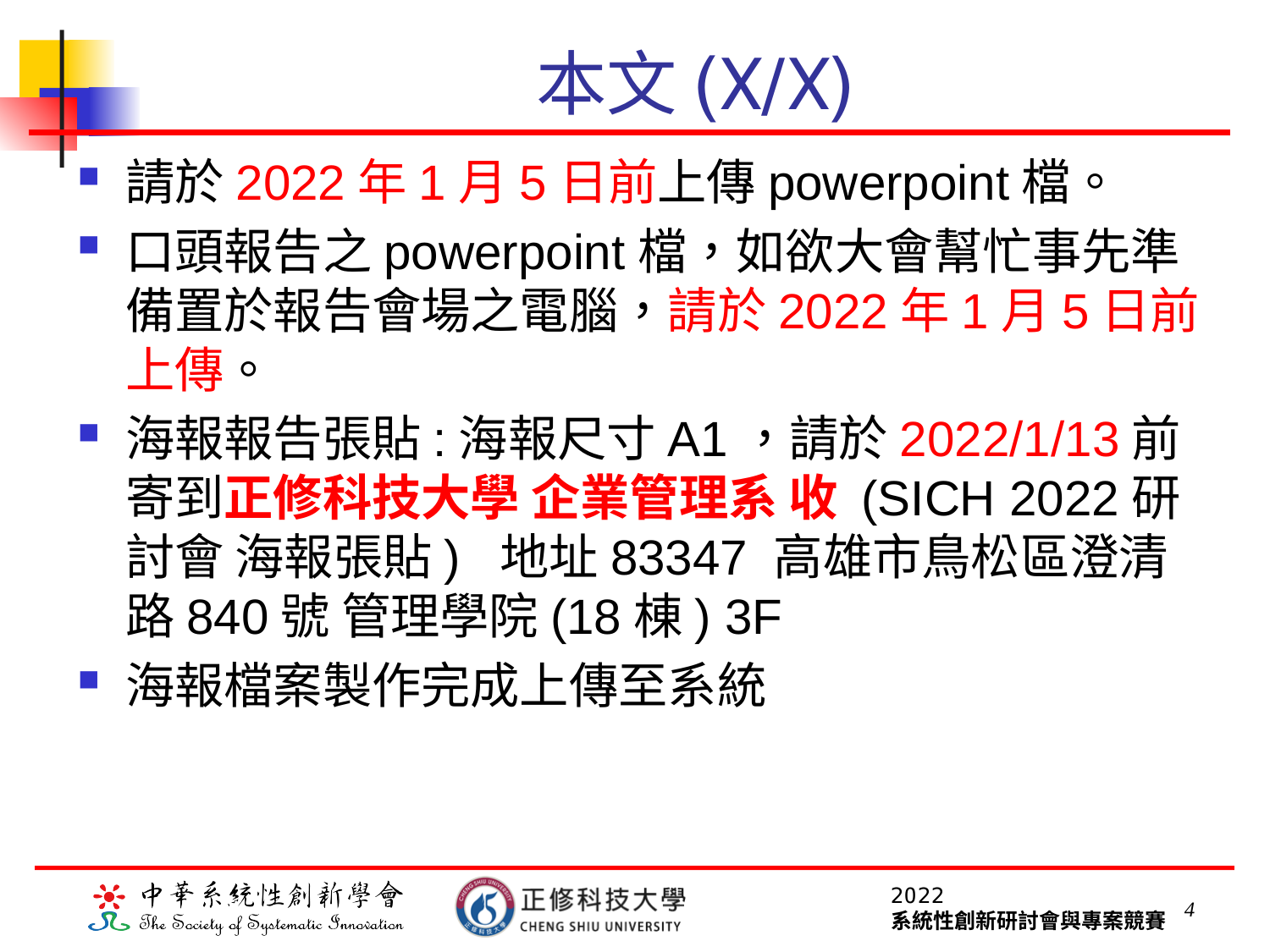

# 本文(X/X)
請於2022年1月5日前上傳powerpoint檔。
口頭報告之powerpoint檔，如欲大會幫忙事先準備置於報告會場之電腦，請於2022年1月5日前上傳。
海報報告張貼:海報尺寸A1，請於2022/1/13前寄到正修科技大學 企業管理系 收 (SICH 2022研討會 海報張貼)  地址83347 高雄市鳥松區澄清路840號 管理學院(18棟) 3F
海報檔案製作完成上傳至系統